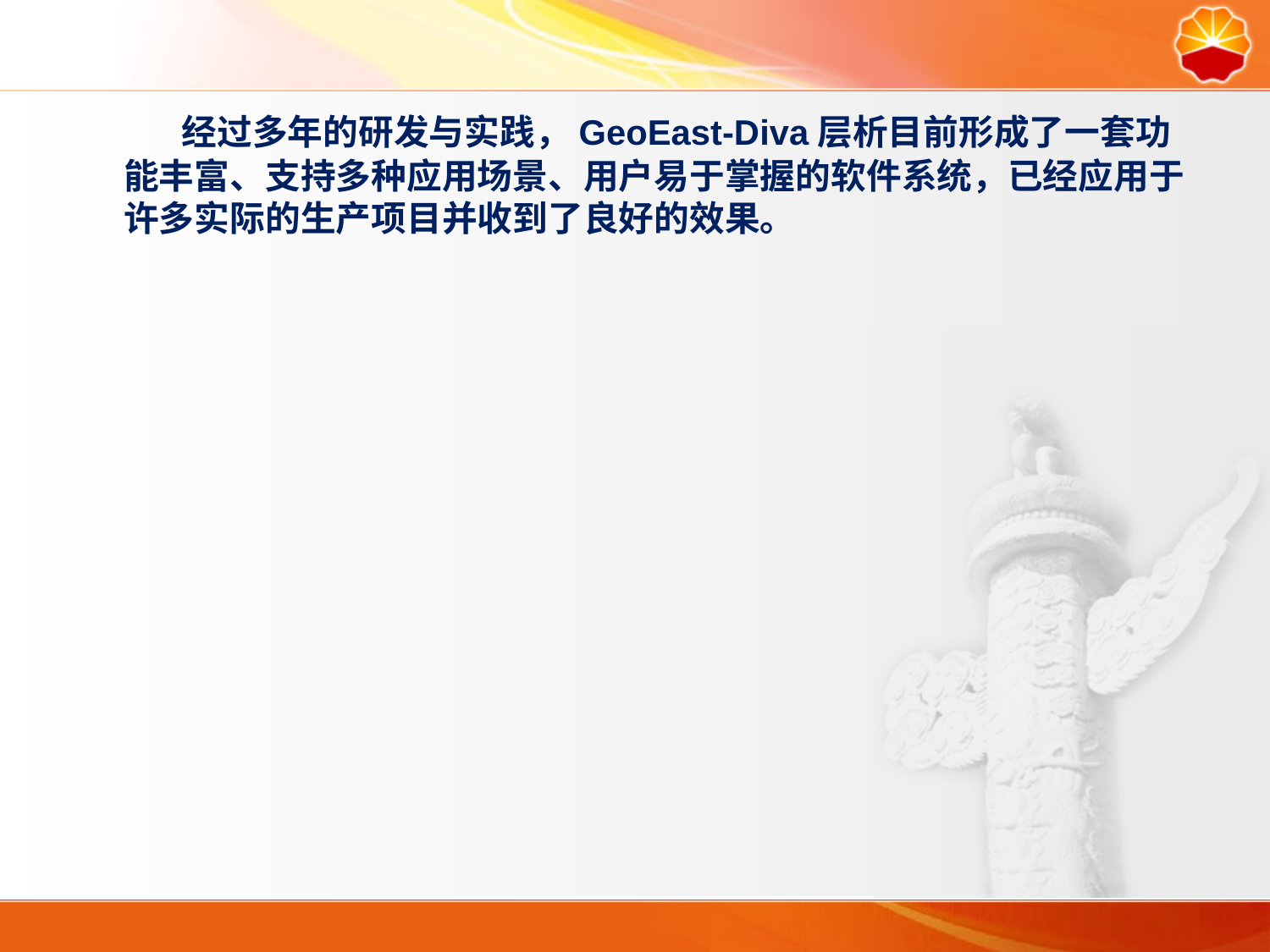

经过多年的研发与实践，GeoEast-Diva层析目前形成了一套功能丰富、支持多种应用场景、用户易于掌握的软件系统，已经应用于许多实际的生产项目并收到了良好的效果。

21